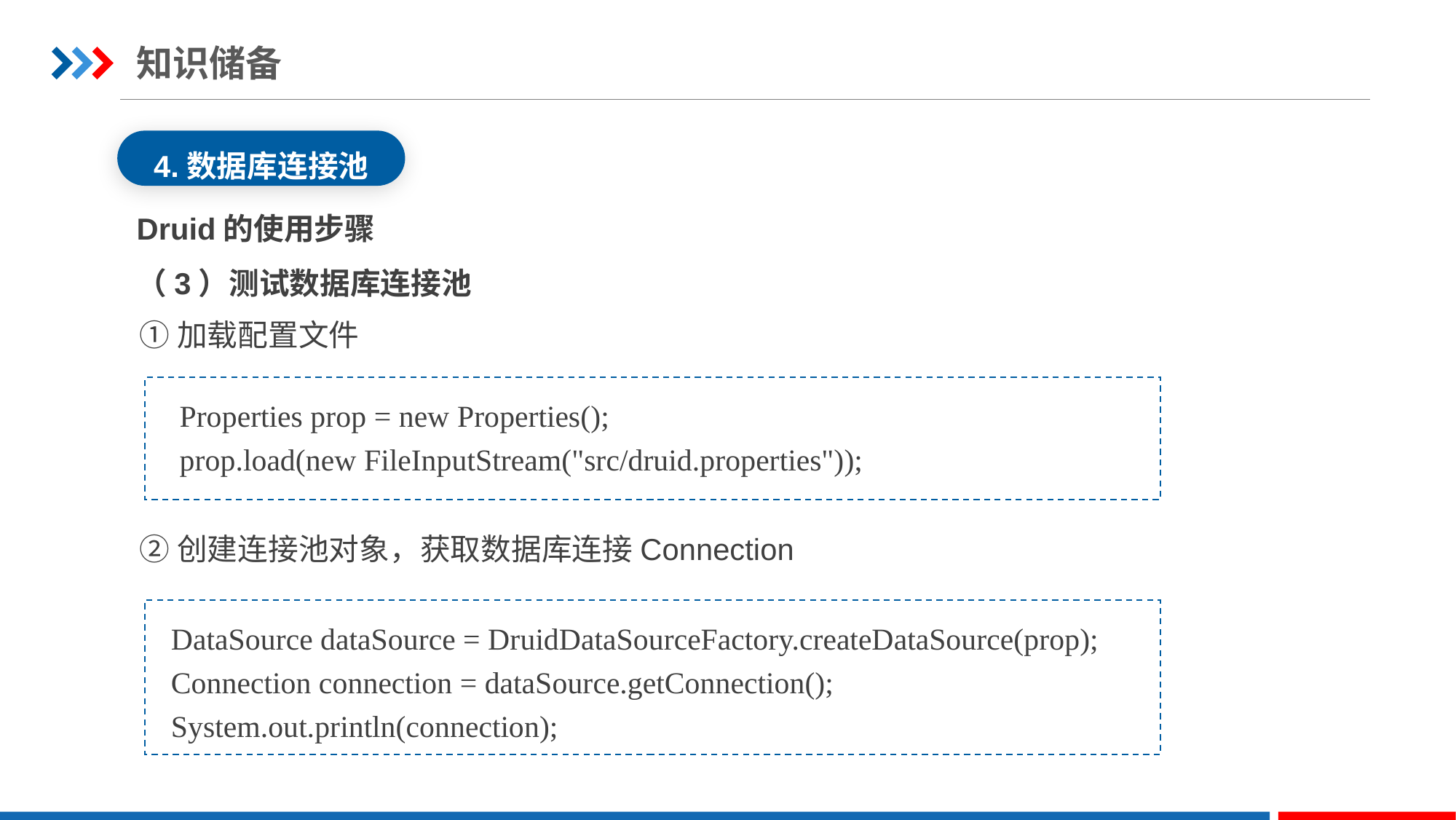

知识储备
4.数据库连接池

Druid的使用步骤
（3）测试数据库连接池
①加载配置文件

Properties prop = new Properties();
prop.load(new FileInputStream("src/druid.properties"));
②创建连接池对象，获取数据库连接Connection

DataSource dataSource = DruidDataSourceFactory.createDataSource(prop);
Connection connection = dataSource.getConnection();
System.out.println(connection);